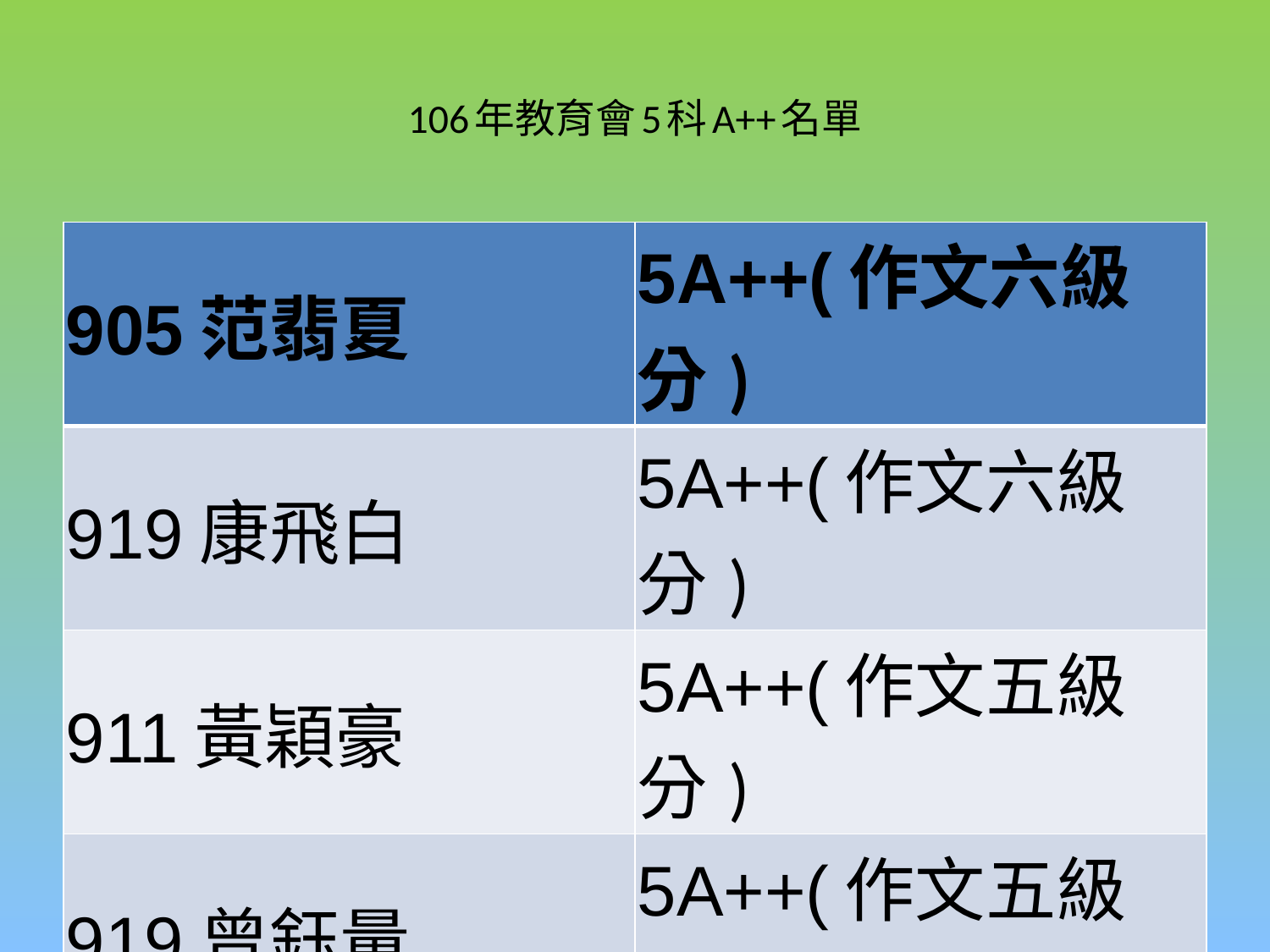

# 106年教育會5科A++名單
| 905范翡夏 | 5A++(作文六級分) |
| --- | --- |
| 919康飛白 | 5A++(作文六級分) |
| 911黃穎豪 | 5A++(作文五級分) |
| 919曾鈺量 | 5A++(作文五級分) |
| 919吳欣慈 | 5A++(作文四級分) |